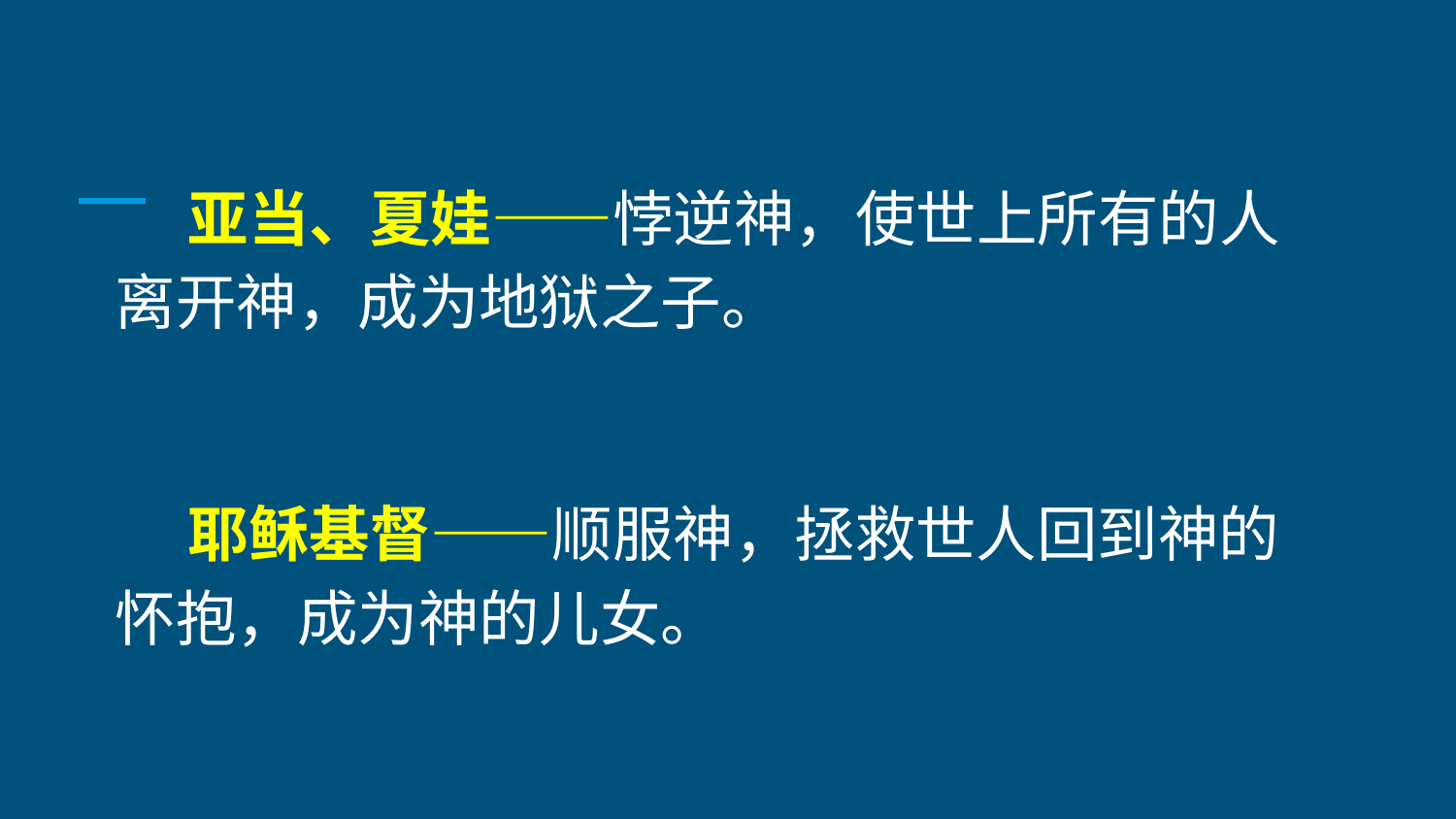

亚当、夏娃——悖逆神，使世上所有的人离开神，成为地狱之子。

耶稣基督——顺服神，拯救世人回到神的怀抱，成为神的儿女。